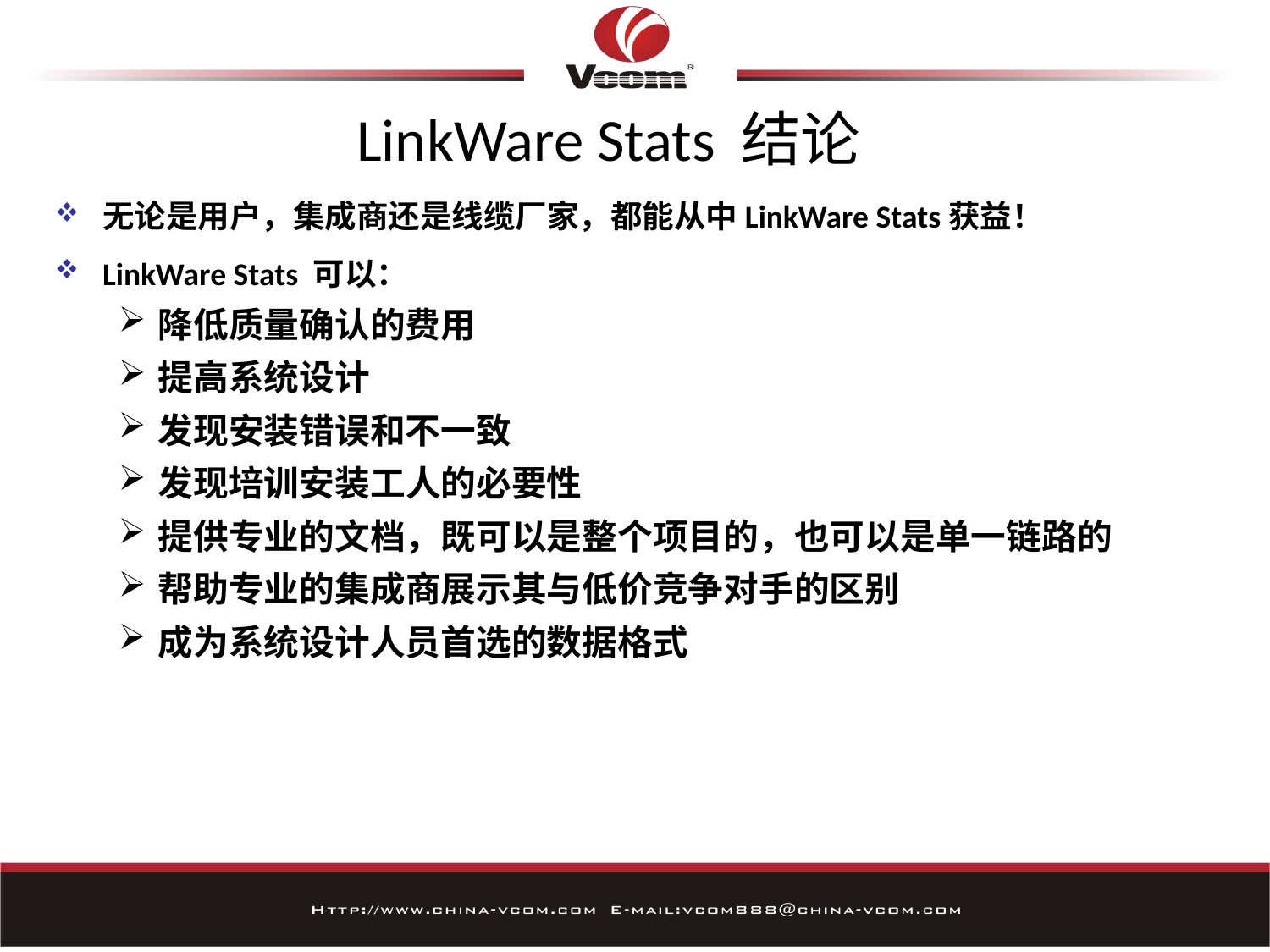

# LinkWare Stats 结论
无论是用户，集成商还是线缆厂家，都能从中LinkWare Stats获益！
LinkWare Stats 可以：
降低质量确认的费用
提高系统设计
发现安装错误和不一致
发现培训安装工人的必要性
提供专业的文档，既可以是整个项目的，也可以是单一链路的
帮助专业的集成商展示其与低价竞争对手的区别
成为系统设计人员首选的数据格式